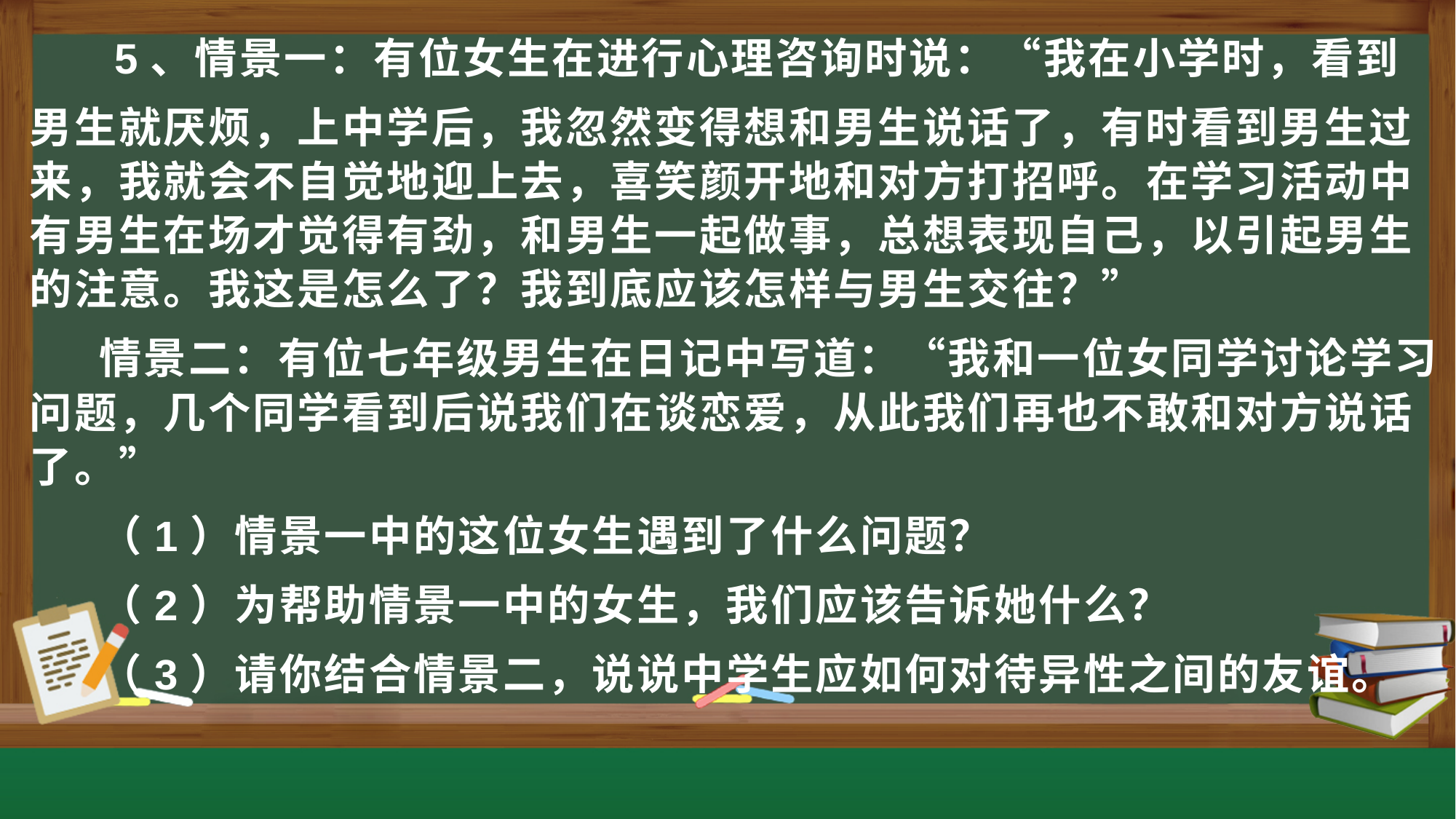

5、情景一：有位女生在进行心理咨询时说：“我在小学时，看到
男生就厌烦，上中学后，我忽然变得想和男生说话了，有时看到男生过来，我就会不自觉地迎上去，喜笑颜开地和对方打招呼。在学习活动中有男生在场才觉得有劲，和男生一起做事，总想表现自己，以引起男生的注意。我这是怎么了？我到底应该怎样与男生交往？”
     情景二：有位七年级男生在日记中写道：“我和一位女同学讨论学习问题，几个同学看到后说我们在谈恋爱，从此我们再也不敢和对方说话了。”
     （1）情景一中的这位女生遇到了什么问题？
     （2）为帮助情景一中的女生，我们应该告诉她什么？
     （3）请你结合情景二，说说中学生应如何对待异性之间的友谊。